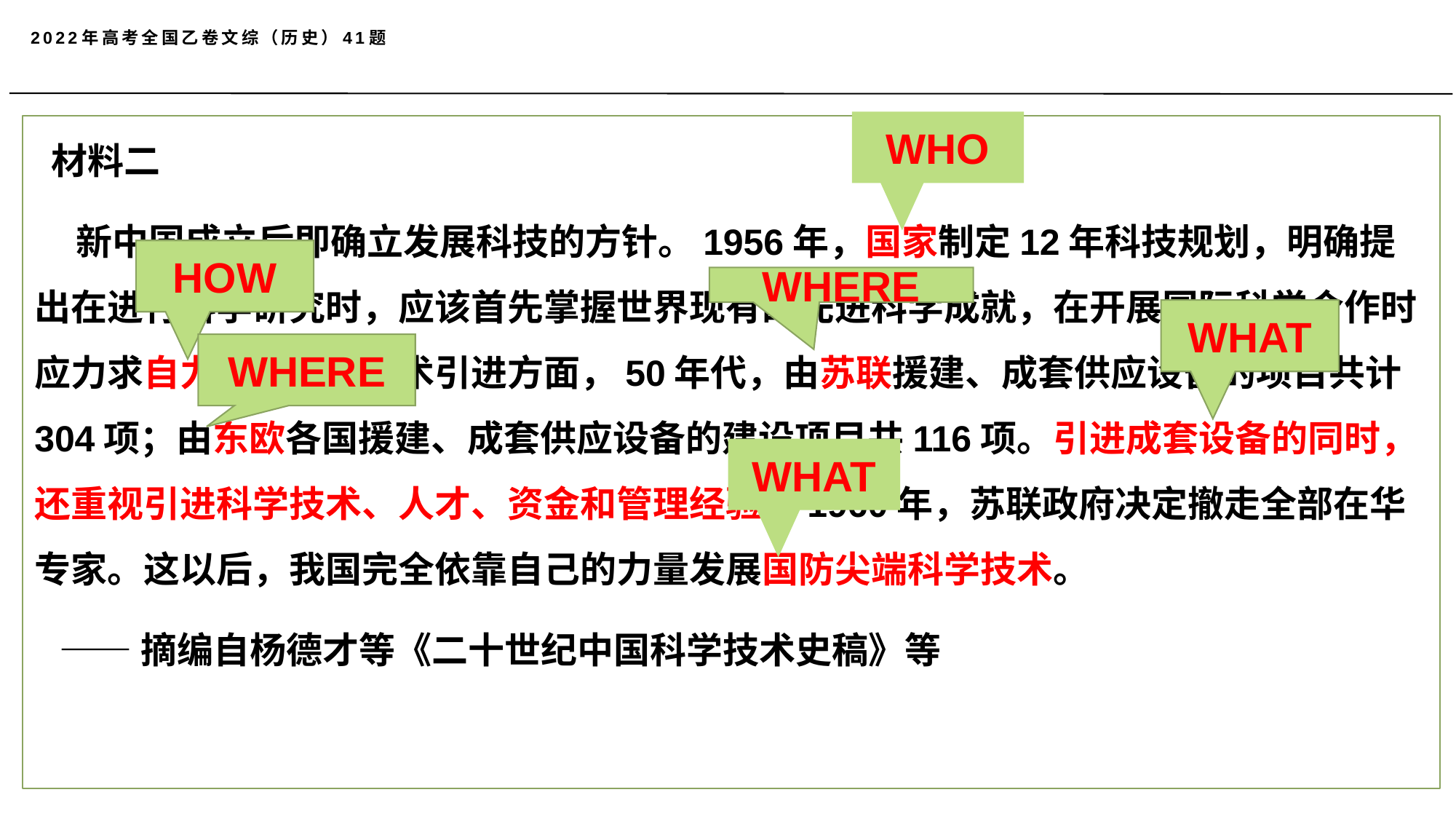

# 2022年高考全国乙卷文综（历史）41题
WHO
 材料二
    新中国成立后即确立发展科技的方针。1956年，国家制定12年科技规划，明确提出在进行科学研究时，应该首先掌握世界现有的先进科学成就，在开展国际科学合作时应力求自力更生。在技术引进方面，50年代，由苏联援建、成套供应设备的项目共计304项；由东欧各国援建、成套供应设备的建设项目共116项。引进成套设备的同时，还重视引进科学技术、人才、资金和管理经验。1960年，苏联政府决定撤走全部在华专家。这以后，我国完全依靠自己的力量发展国防尖端科学技术。
   ——摘编自杨德才等《二十世纪中国科学技术史稿》等
HOW
WHERE
WHAT
WHERE
WHAT